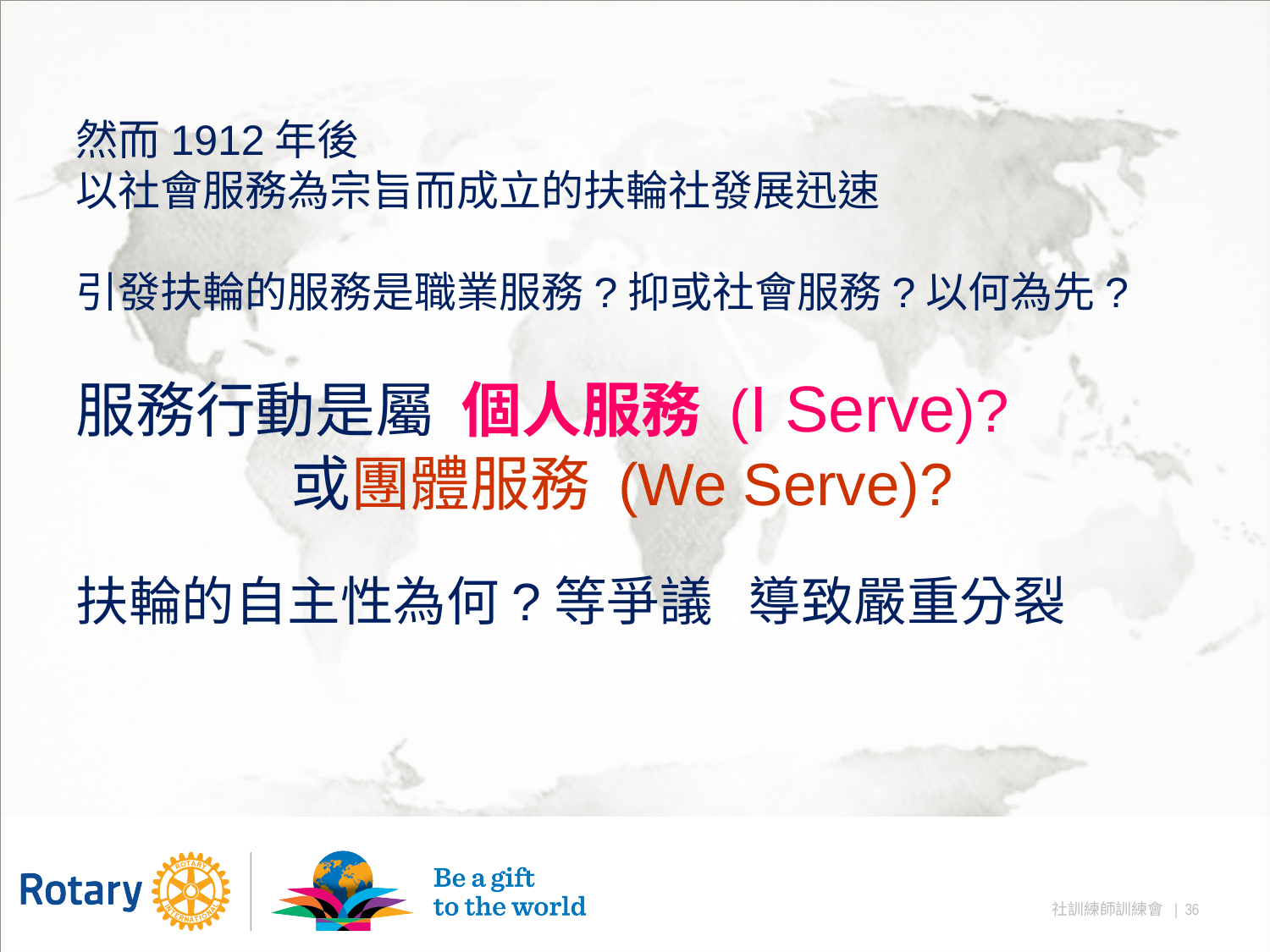

然而1912年後
以社會服務為宗旨而成立的扶輪社發展迅速
引發扶輪的服務是職業服務?抑或社會服務?以何為先?
服務行動是屬  個人服務 (I Serve)?
            或團體服務 (We Serve)?
扶輪的自主性為何?等爭議   導致嚴重分裂